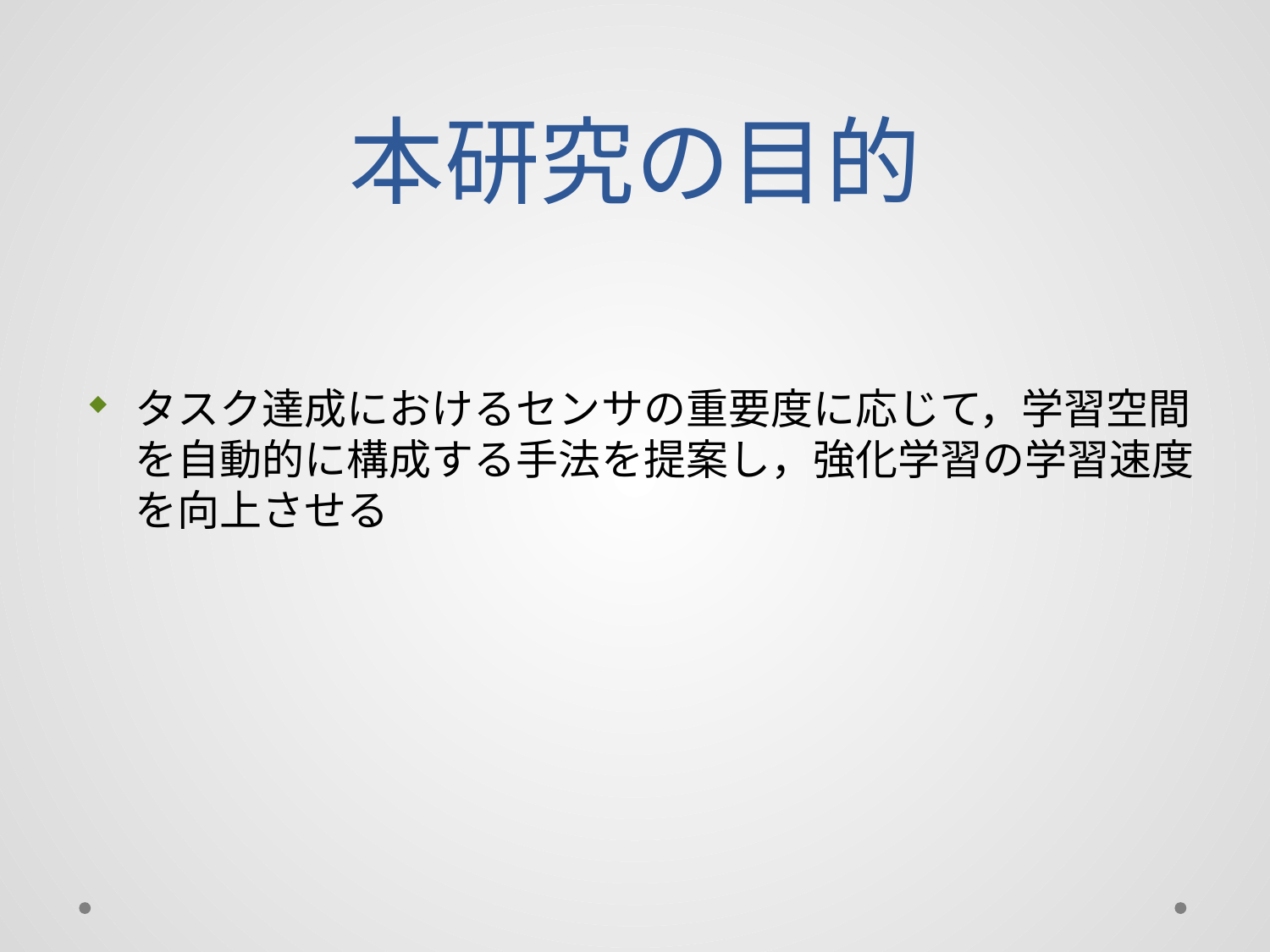

# 本研究の目的
タスク達成におけるセンサの重要度に応じて，学習空間を自動的に構成する手法を提案し，強化学習の学習速度を向上させる